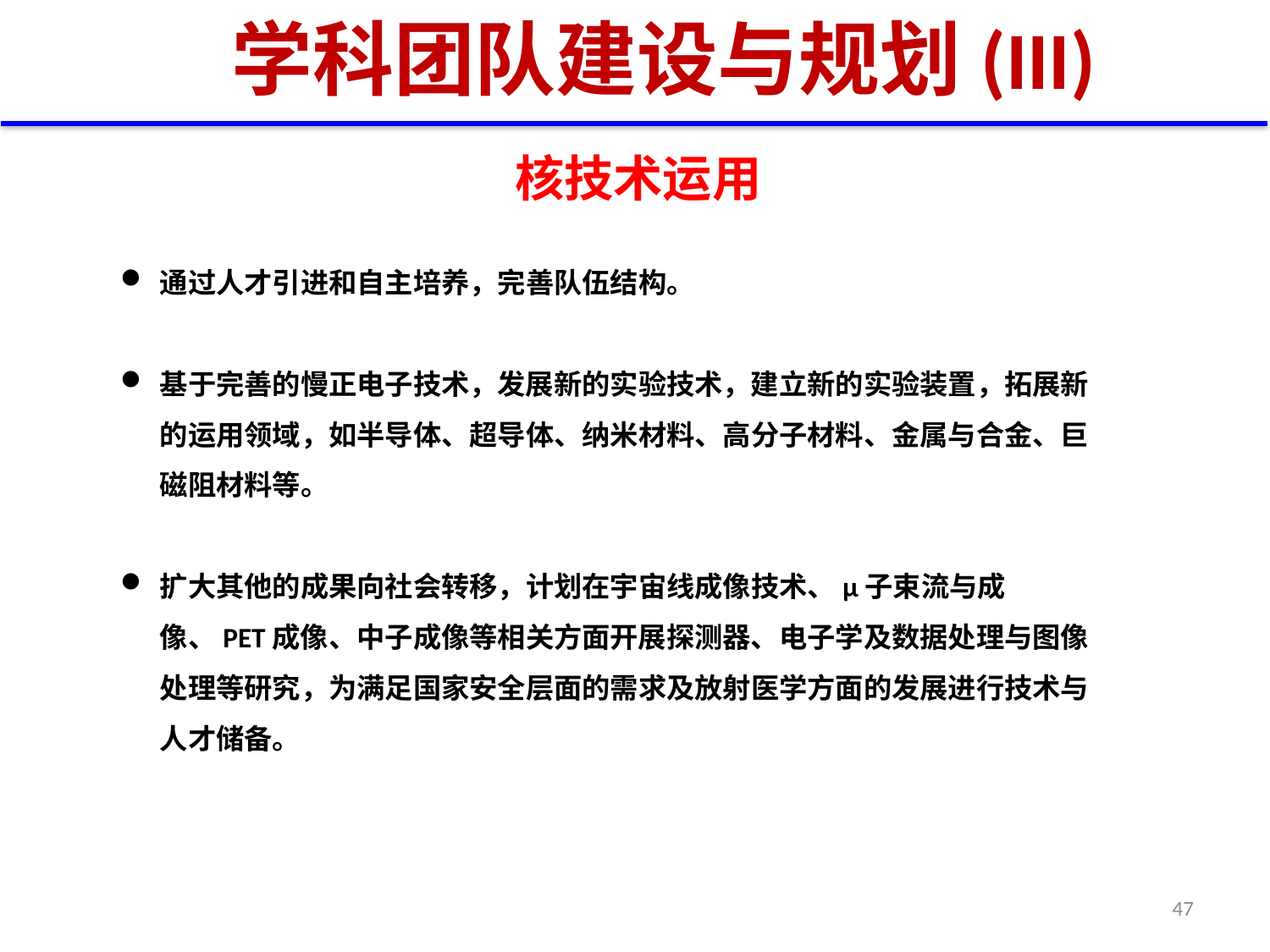

# 学科团队建设与规划(III)
核技术运用
通过人才引进和自主培养，完善队伍结构。

基于完善的慢正电子技术，发展新的实验技术，建立新的实验装置，拓展新的运用领域，如半导体、超导体、纳米材料、高分子材料、金属与合金、巨磁阻材料等。

扩大其他的成果向社会转移，计划在宇宙线成像技术、μ子束流与成像、PET成像、中子成像等相关方面开展探测器、电子学及数据处理与图像处理等研究，为满足国家安全层面的需求及放射医学方面的发展进行技术与人才储备。

47